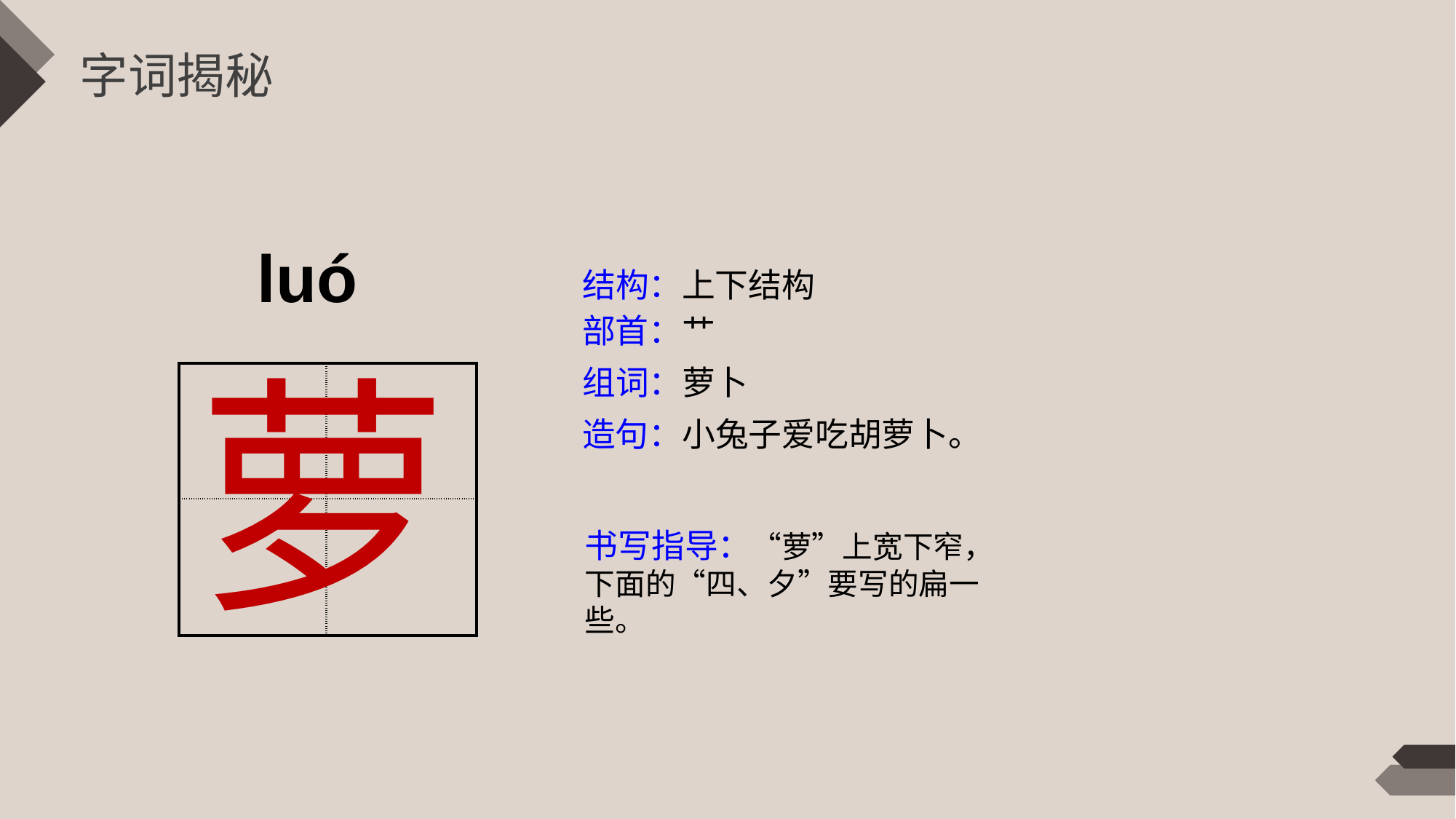

字词揭秘
luó
结构：上下结构
部首：艹
萝
组词：萝卜
|  |  |
| --- | --- |
|  |  |
造句：小兔子爱吃胡萝卜。
书写指导：“萝”上宽下窄，下面的“四、夕”要写的扁一些。